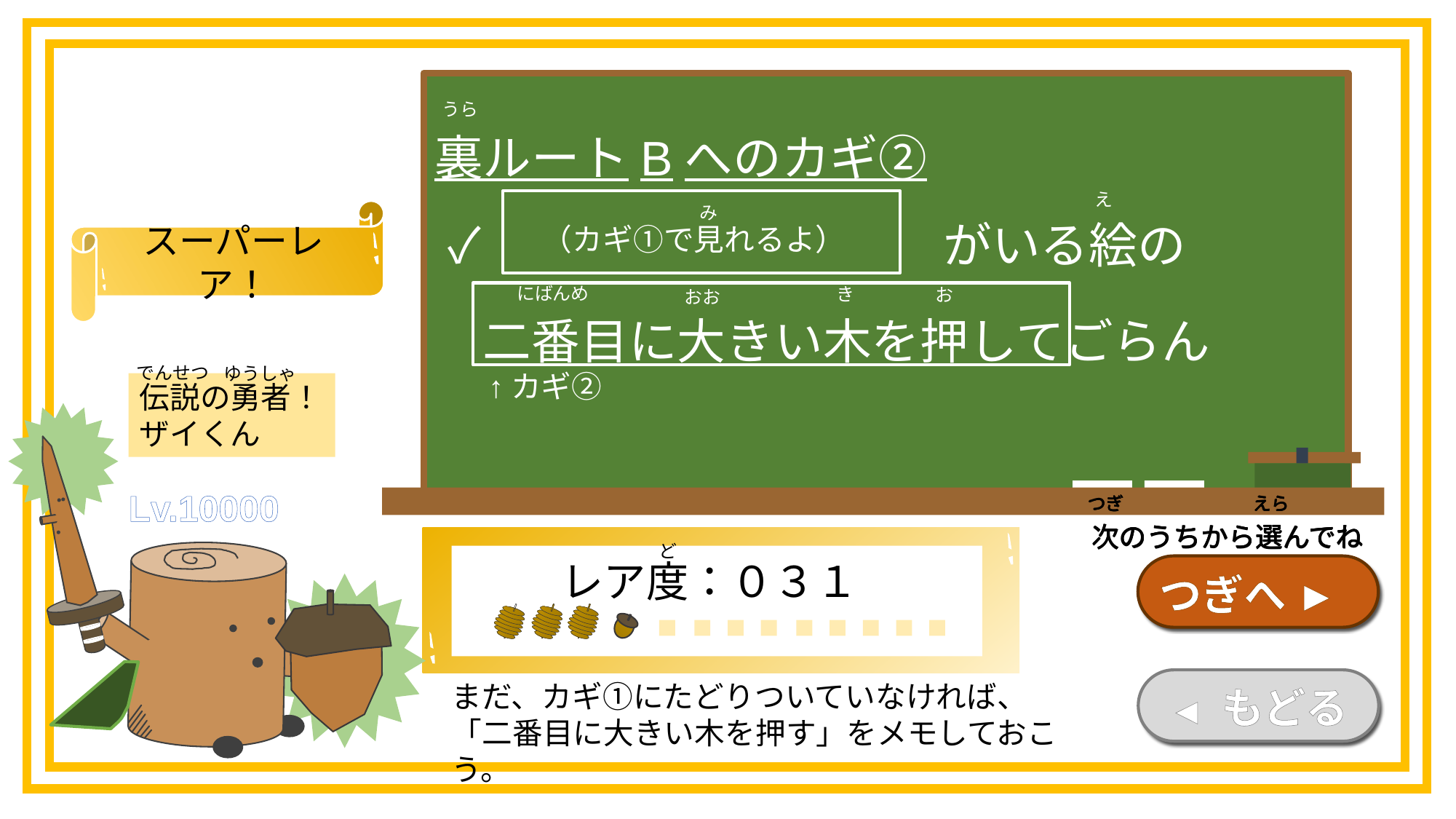

うら
裏ルートBへのカギ②
 ✓ 　　　　　　　　　がいる絵の
　二番目に大きい木を押してごらん
え

み
スーパーレア！
（カギ①で見れるよ）

にばんめ
き
お
おお

でんせつ
ゆうしゃ
↑カギ②
伝説の勇者！ザイくん

Lv.10000

つぎ
えら
次のうちから選んでね
つぎ
えら
次のうちから選んでね
つぎ
えら
次のうちから選んでね
つぎ
えら
次のうちから選んでね

ど

レア度：０３１

つぎへ ►

まだ、カギ①にたどりついていなければ、
「二番目に大きい木を押す」をメモしておこう。
◄ もどる